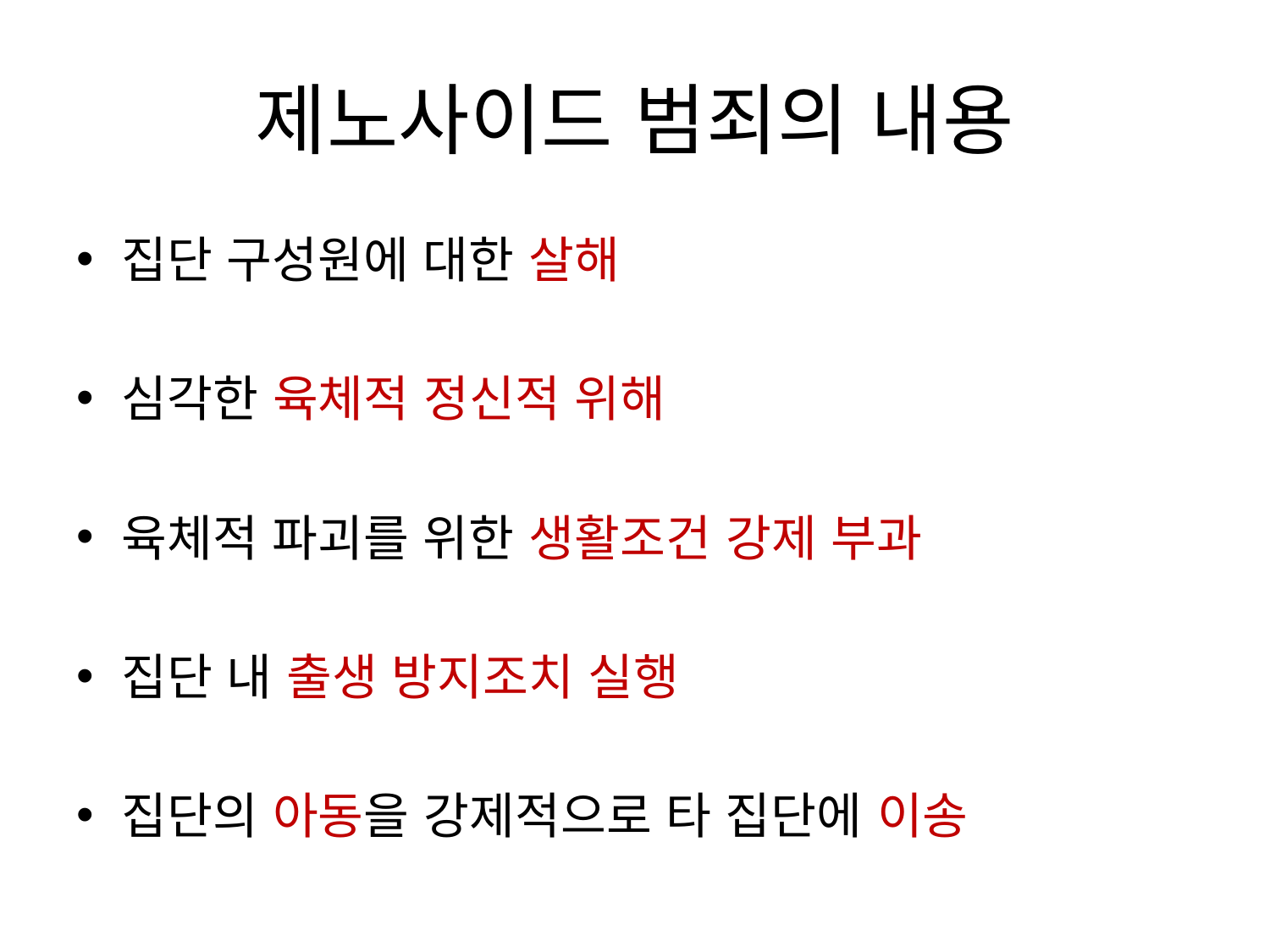

# 제노사이드 범죄의 내용
집단 구성원에 대한 살해

심각한 육체적 정신적 위해

육체적 파괴를 위한 생활조건 강제 부과

집단 내 출생 방지조치 실행

집단의 아동을 강제적으로 타 집단에 이송